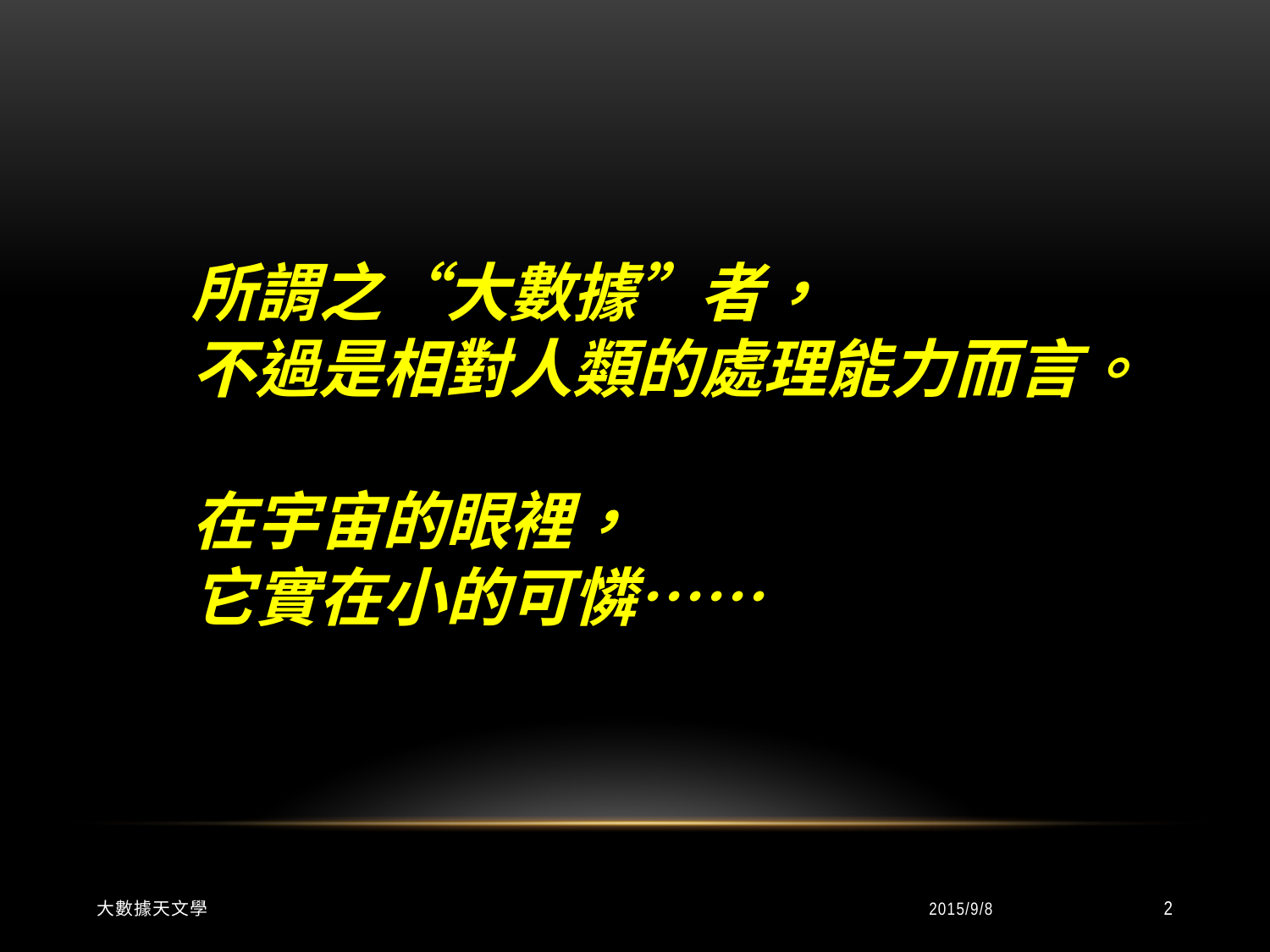

所謂之“大數據”者，
不過是相對人類的處理能力而言。

在宇宙的眼裡，
它實在小的可憐……
大數據天文學
2015/9/8
2